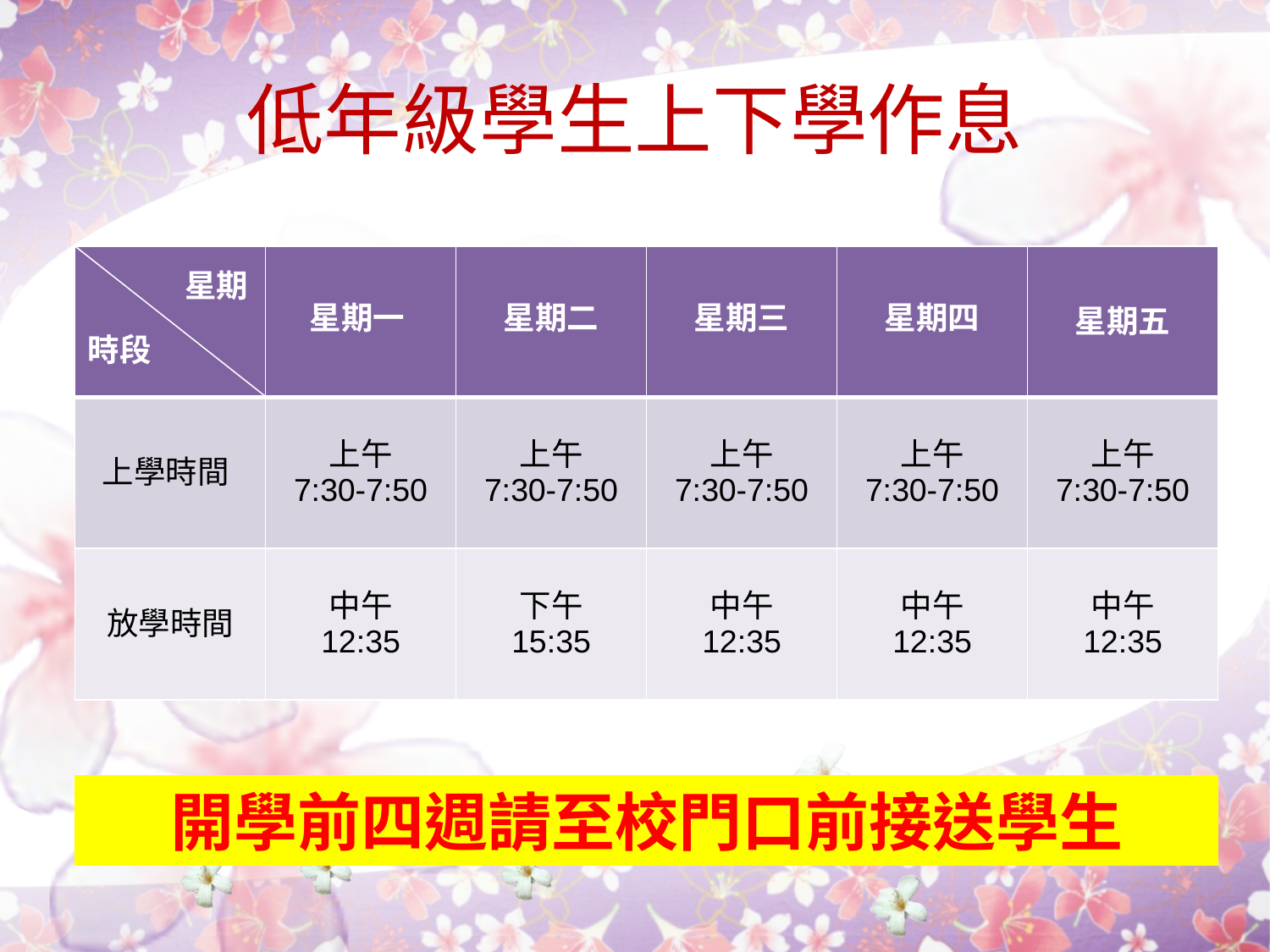

# 低年級學生上下學作息
| 星期 時段 | 星期一 | 星期二 | 星期三 | 星期四 | 星期五 |
| --- | --- | --- | --- | --- | --- |
| 上學時間 | 上午 7:30-7:50 | 上午 7:30-7:50 | 上午 7:30-7:50 | 上午 7:30-7:50 | 上午 7:30-7:50 |
| 放學時間 | 中午 12:35 | 下午 15:35 | 中午 12:35 | 中午 12:35 | 中午 12:35 |
開學前四週請至校門口前接送學生